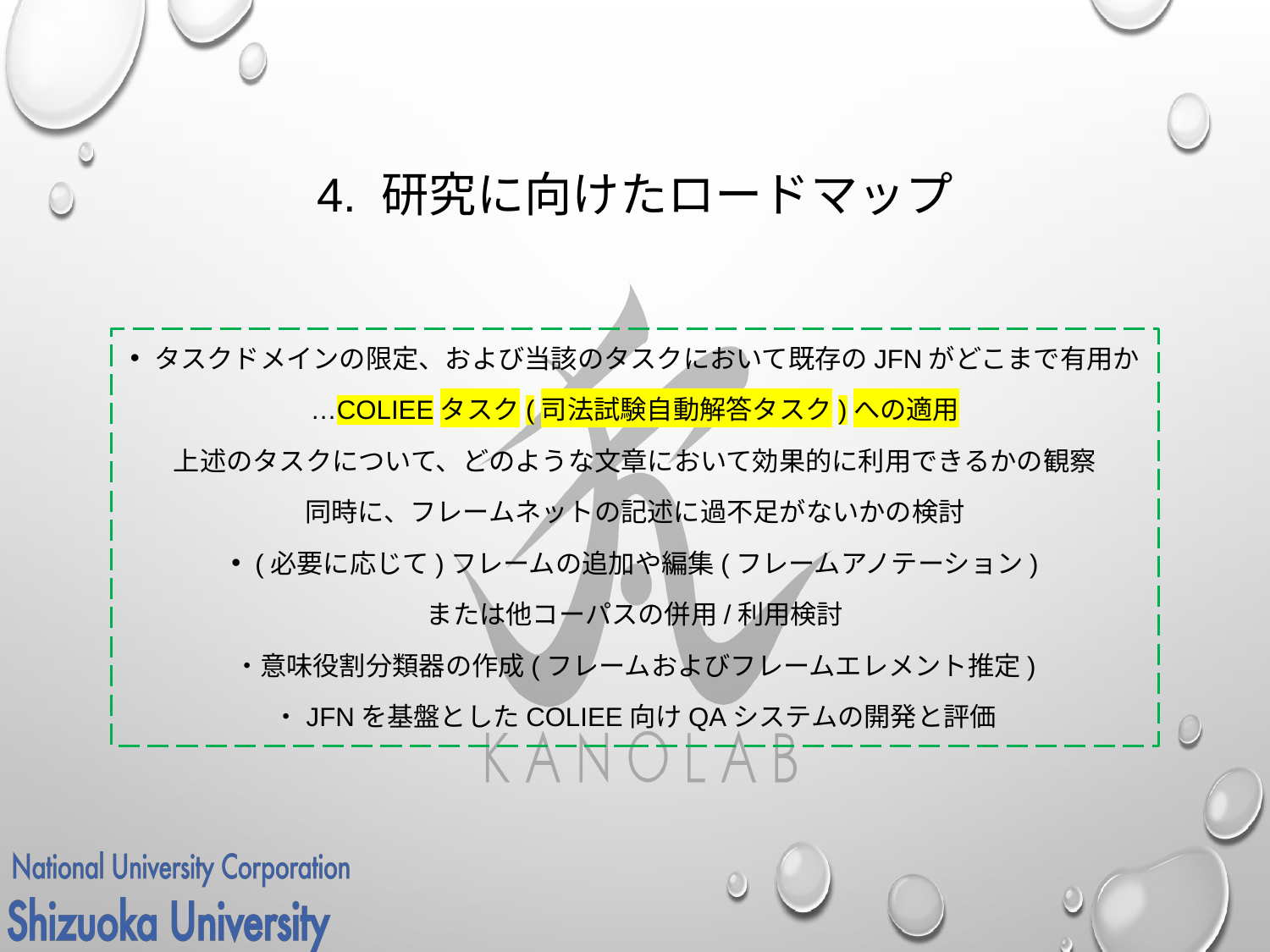

# 4. 研究に向けたロードマップ
タスクドメインの限定、および当該のタスクにおいて既存のJFNがどこまで有用か
…COLIEEタスク(司法試験自動解答タスク)への適用
上述のタスクについて、どのような文章において効果的に利用できるかの観察
同時に、フレームネットの記述に過不足がないかの検討
(必要に応じて)フレームの追加や編集(フレームアノテーション)
または他コーパスの併用/利用検討
・意味役割分類器の作成(フレームおよびフレームエレメント推定)
・JFNを基盤としたCOLIEE向けQAシステムの開発と評価